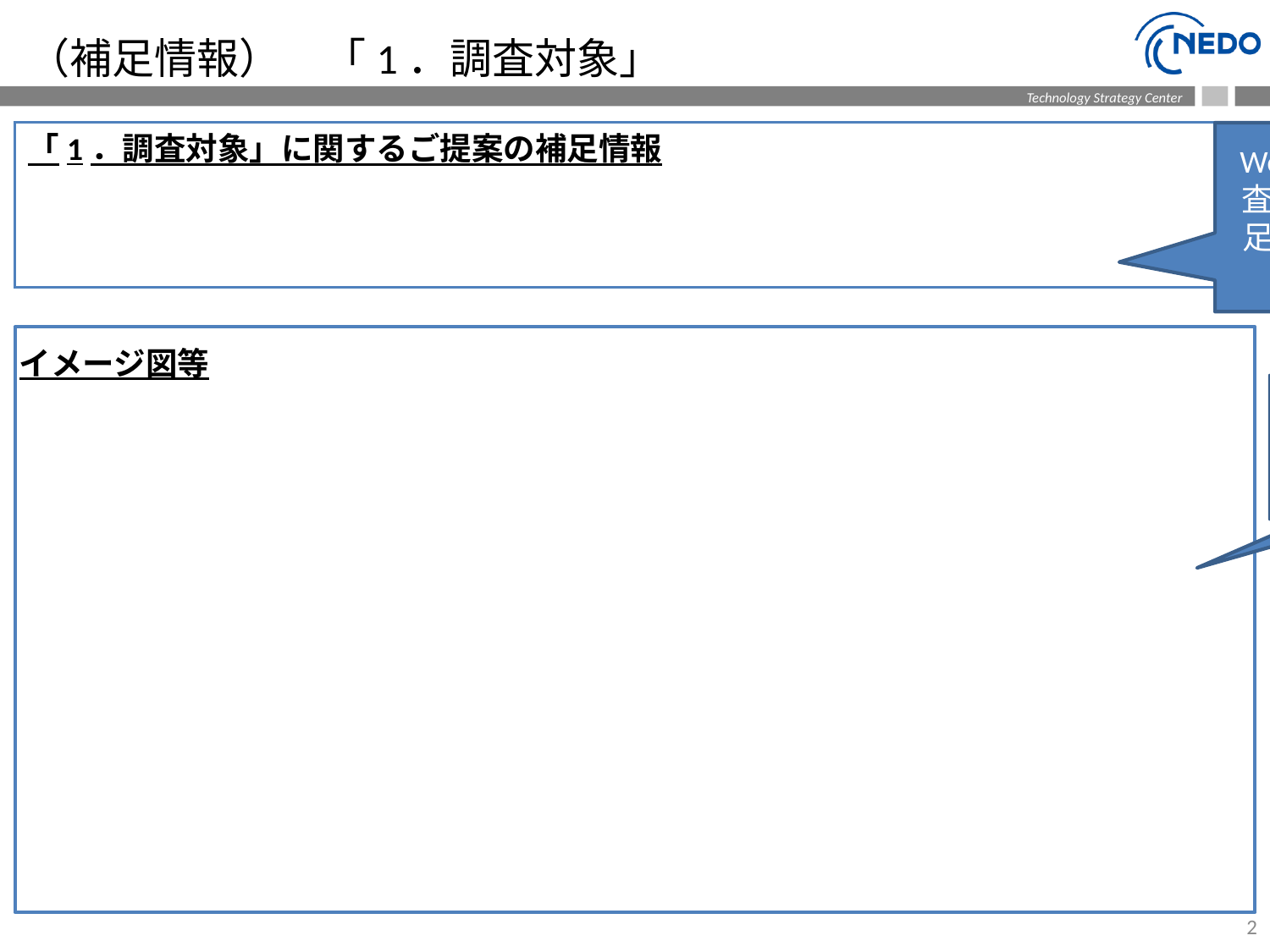

# （補足情報）　「1．調査対象」
「1．調査対象」に関するご提案の補足情報
Web入力項目「1．調査対象」に対応した補足情報を記載してください。

イメージ図等
枠、ページ数はは適宜調整して下さい。
2